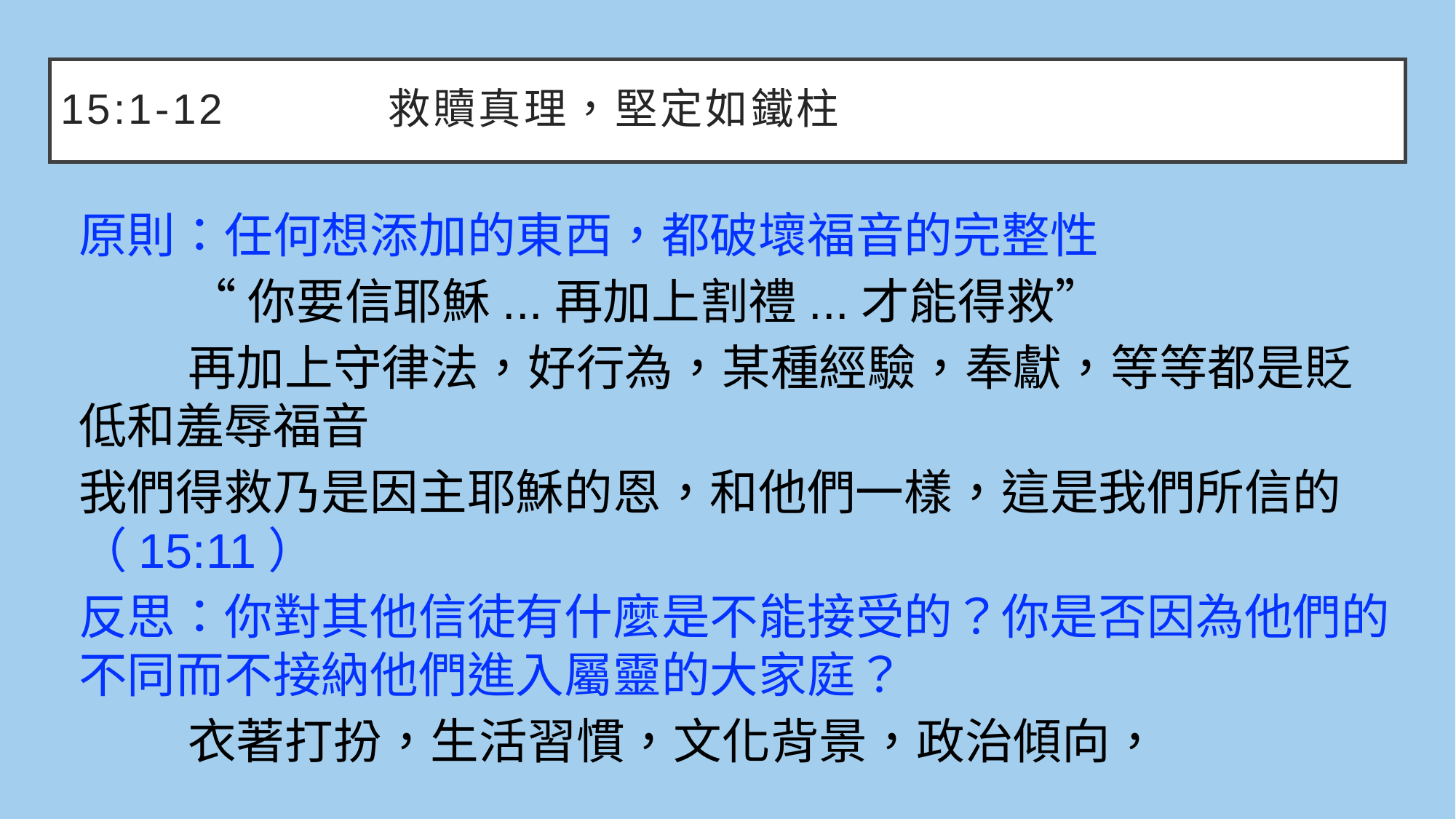

# 15:1-12		救贖真理，堅定如鐵柱
原則：任何想添加的東西，都破壞福音的完整性
	“你要信耶穌...再加上割禮...才能得救”
	再加上守律法，好行為，某種經驗，奉獻，等等都是貶低和羞辱福音
我們得救乃是因主耶穌的恩，和他們一樣，這是我們所信的（15:11）
反思：你對其他信徒有什麼是不能接受的？你是否因為他們的不同而不接納他們進入屬靈的大家庭？
	衣著打扮，生活習慣，文化背景，政治傾向，